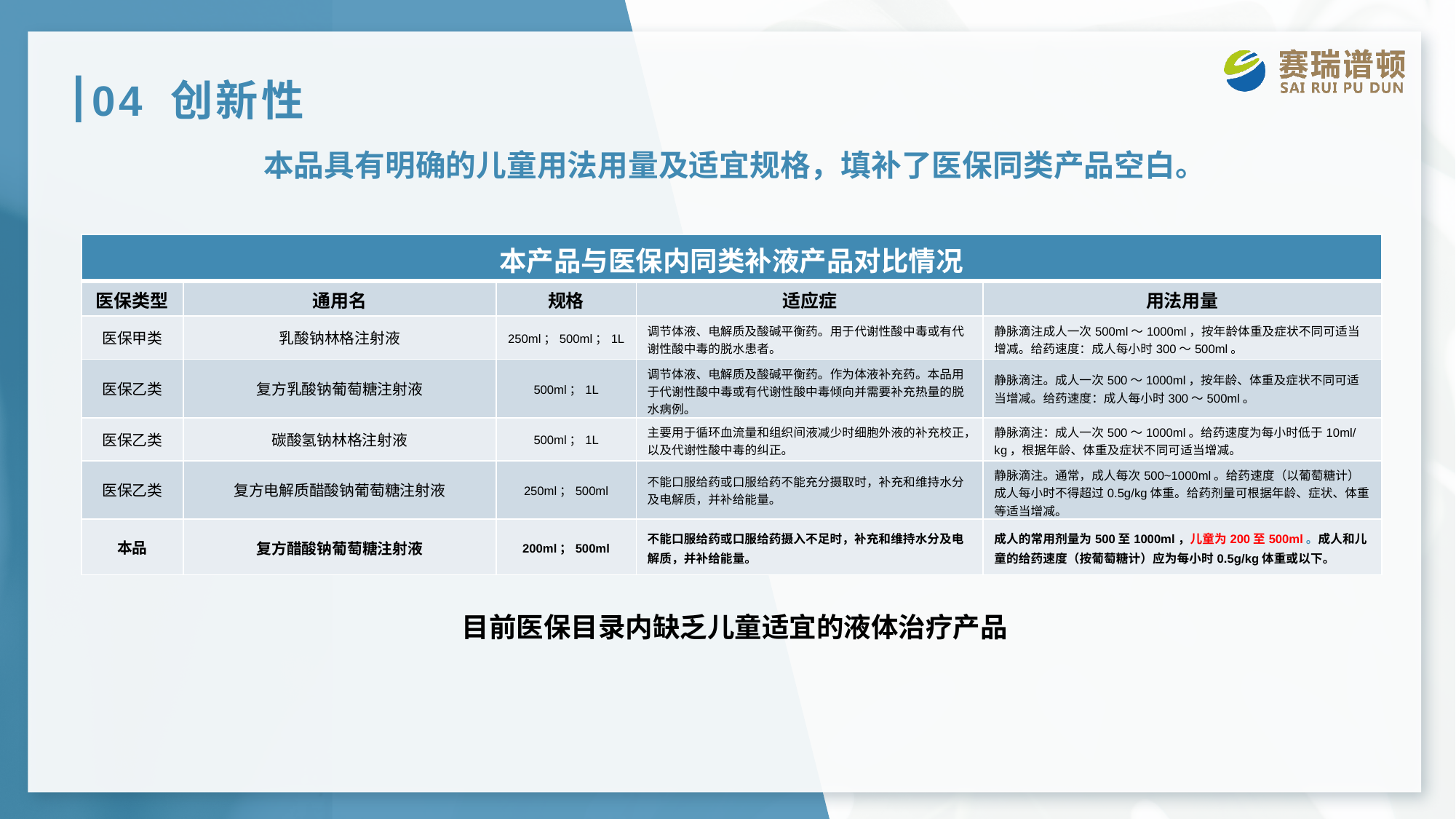

# 04 创新性
本品具有明确的儿童用法用量及适宜规格，填补了医保同类产品空白。
| 本产品与医保内同类补液产品对比情况 |  |  |  |  |
| --- | --- | --- | --- | --- |
| 医保类型 | 通用名 | 规格 | 适应症 | 用法用量 |
| 医保甲类 | 乳酸钠林格注射液 | 250ml；500ml；1L | 调节体液、电解质及酸碱平衡药。用于代谢性酸中毒或有代谢性酸中毒的脱水患者。 | 静脉滴注成人一次500ml～1000ml，按年龄体重及症状不同可适当增减。给药速度：成人每小时300～500ml。 |
| 医保乙类 | 复方乳酸钠葡萄糖注射液 | 500ml；1L | 调节体液、电解质及酸碱平衡药。作为体液补充药。本品用于代谢性酸中毒或有代谢性酸中毒倾向并需要补充热量的脱水病例。 | 静脉滴注。成人一次500～1000ml，按年龄、体重及症状不同可适当增减。给药速度：成人每小时300～500ml。 |
| 医保乙类 | 碳酸氢钠林格注射液 | 500ml；1L | 主要用于循环血流量和组织间液减少时细胞外液的补充校正，以及代谢性酸中毒的纠正。 | 静脉滴注：成人一次500〜1000ml。给药速度为每小时低于10ml/kg，根据年龄、体重及症状不同可适当增减。 |
| 医保乙类 | 复方电解质醋酸钠葡萄糖注射液 | 250ml；500ml | 不能口服给药或口服给药不能充分摄取时，补充和维持水分及电解质，并补给能量。 | 静脉滴注。通常，成人每次500~1000ml。给药速度（以葡萄糖计）成人每小时不得超过0.5g/kg体重。给药剂量可根据年龄、症状、体重等适当增减。 |
| 本品 | 复方醋酸钠葡萄糖注射液 | 200ml；500ml | 不能口服给药或口服给药摄入不足时，补充和维持水分及电解质，并补给能量。 | 成人的常用剂量为500至1000ml，儿童为200至500ml。成人和儿童的给药速度（按葡萄糖计）应为每小时0.5g/kg体重或以下。 |
目前医保目录内缺乏儿童适宜的液体治疗产品